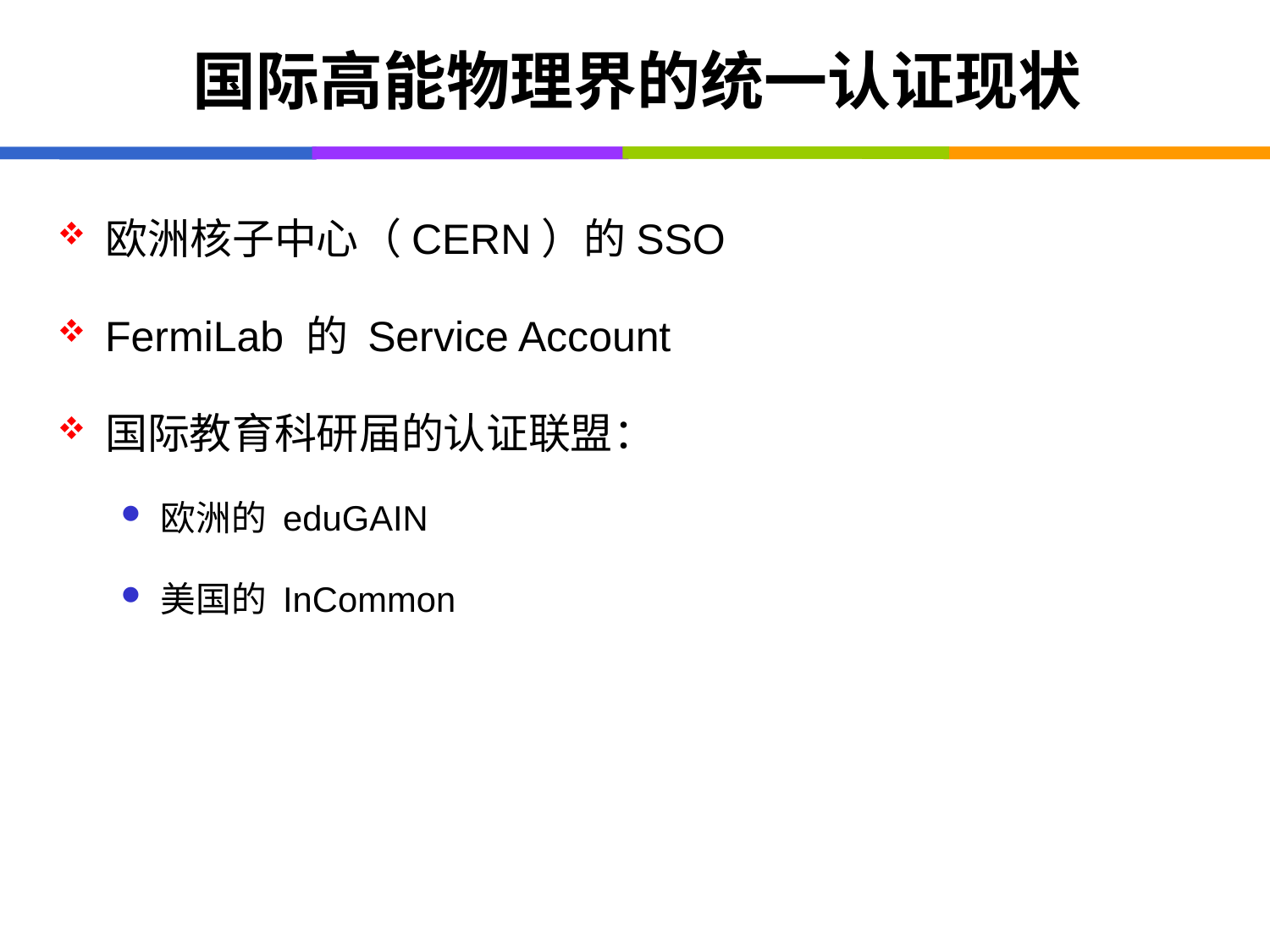

# 国际高能物理界的统一认证现状
欧洲核子中心（CERN）的SSO
FermiLab 的 Service Account
国际教育科研届的认证联盟：
欧洲的 eduGAIN
美国的 InCommon